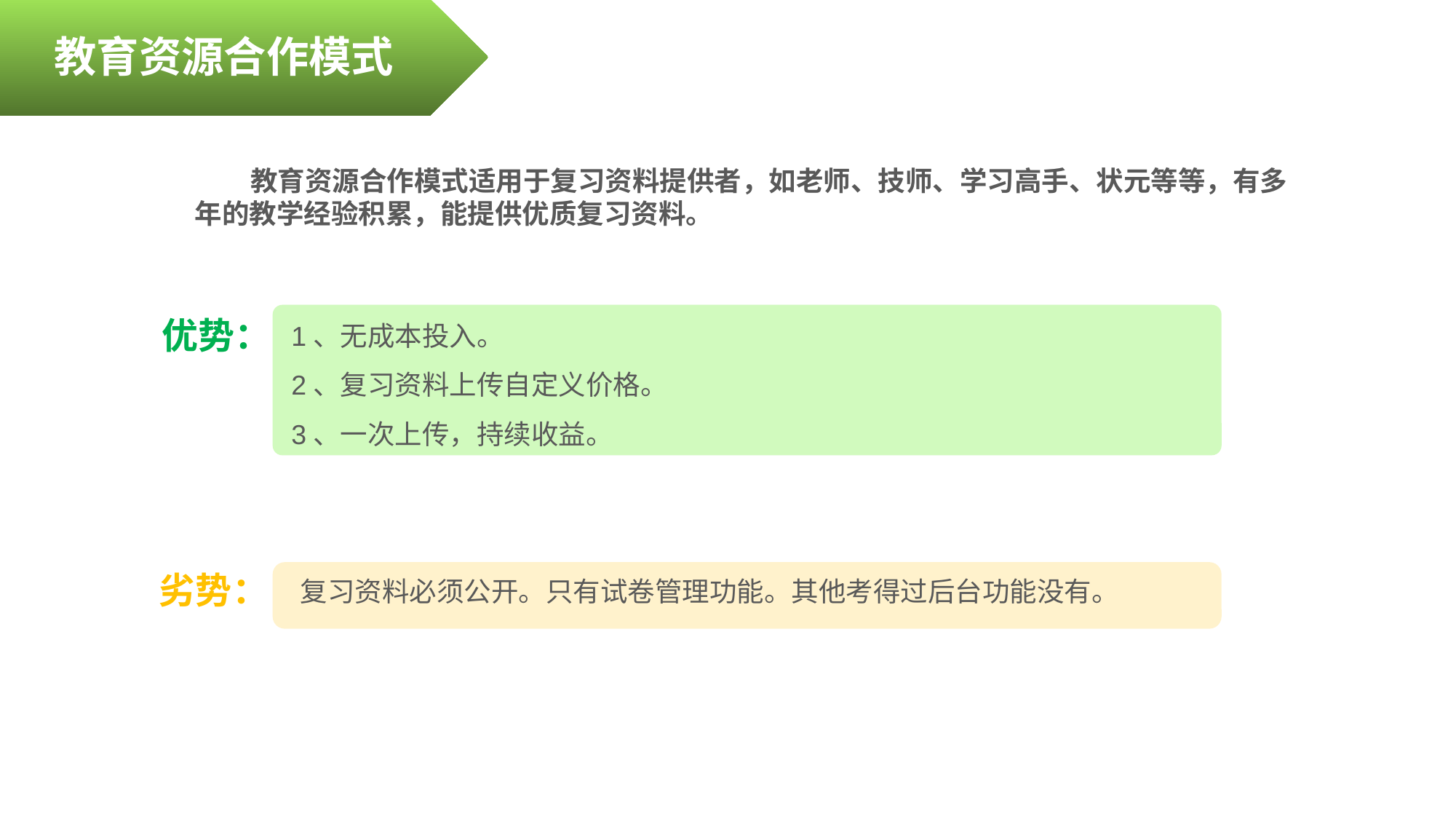

教育资源合作模式
        教育资源合作模式适用于复习资料提供者，如老师、技师、学习高手、状元等等，有多年的教学经验积累，能提供优质复习资料。
1、无成本投入。
2、复习资料上传自定义价格。
3、一次上传，持续收益。

优势：
劣势：

复习资料必须公开。只有试卷管理功能。其他考得过后台功能没有。